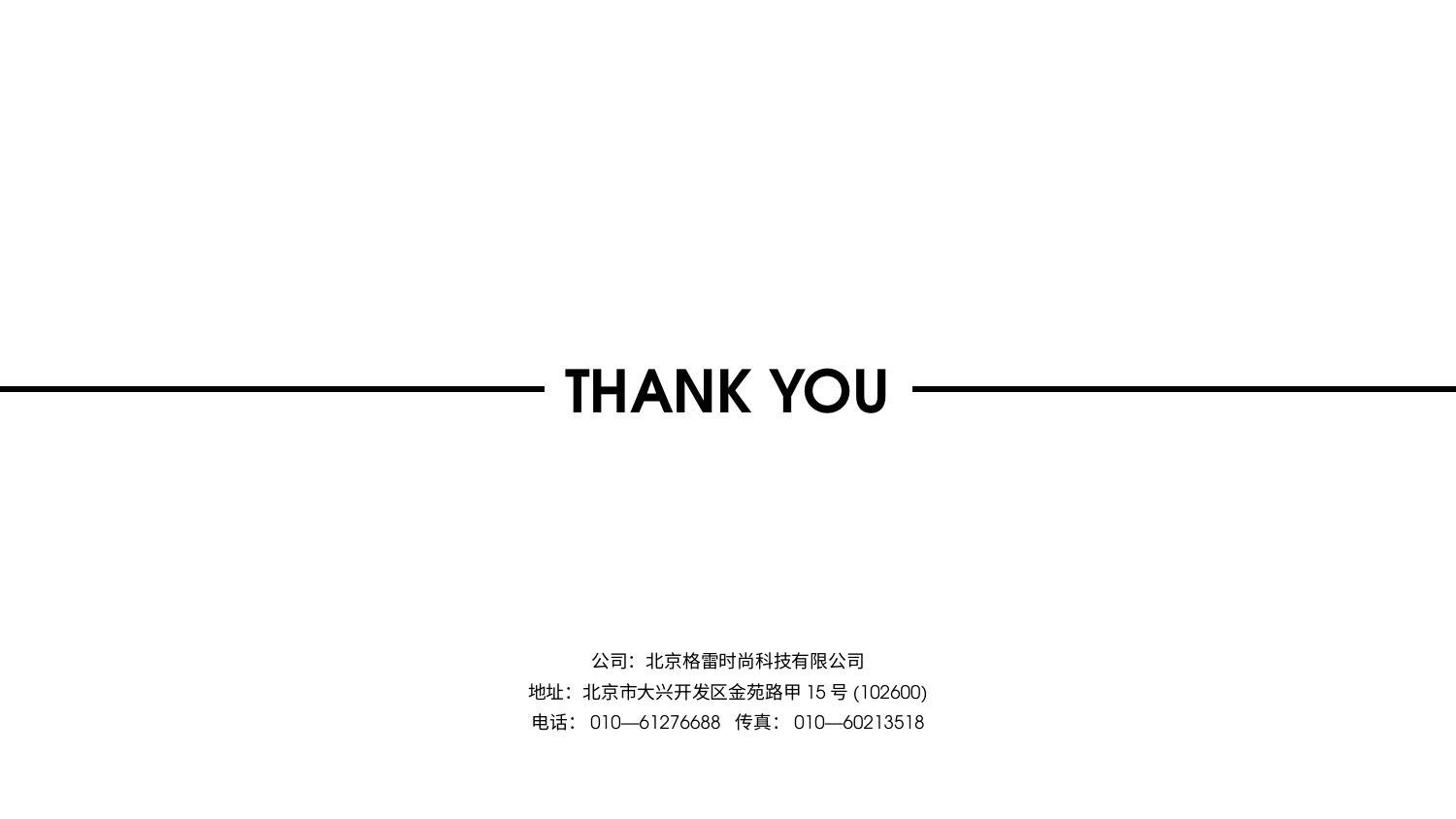

THANK YOU
公司：北京格雷时尚科技有限公司
地址：北京市大兴开发区金苑路甲15号(102600)
电话：010—61276688  传真：010—60213518